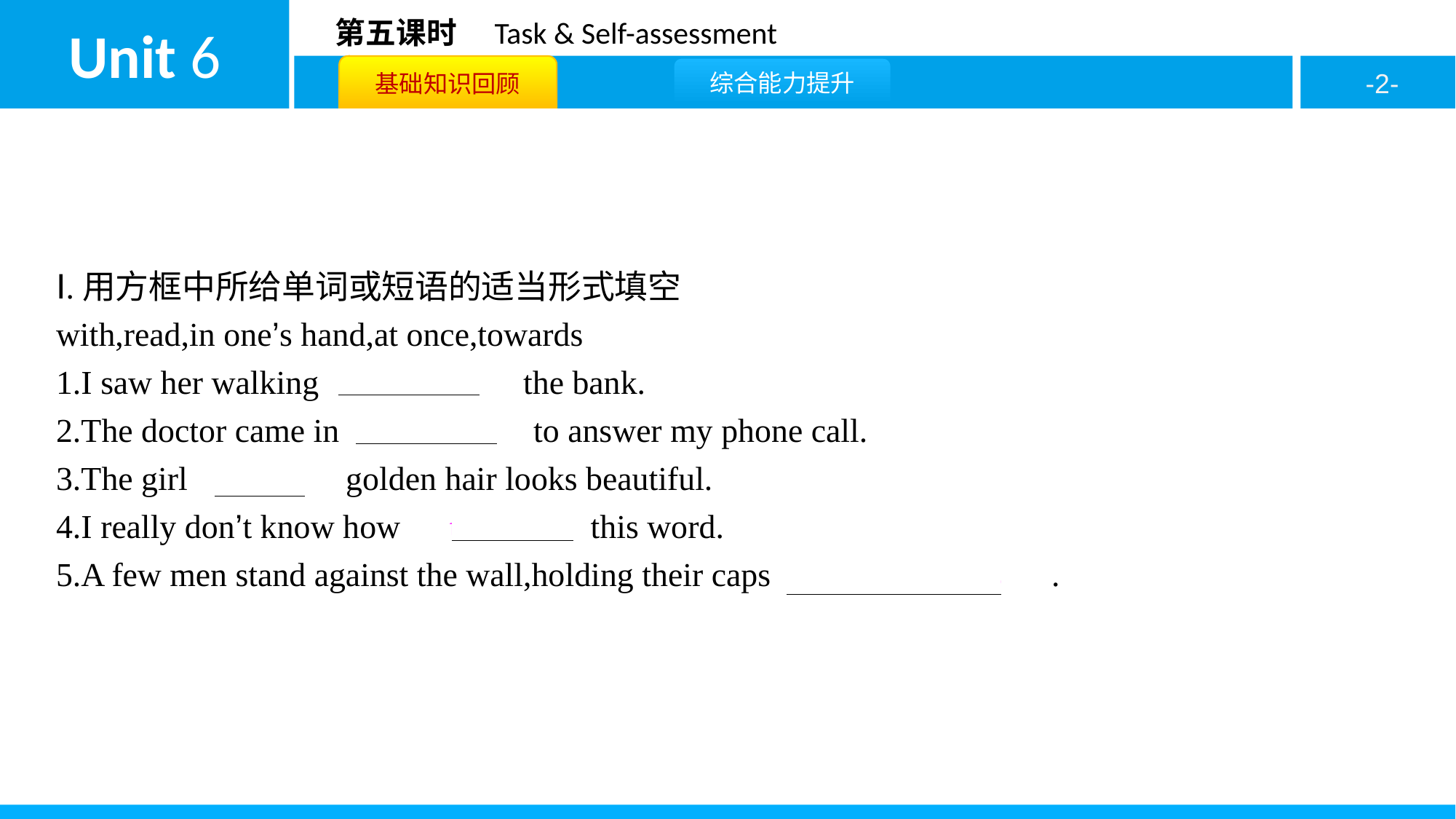

Ⅰ.用方框中所给单词或短语的适当形式填空
with,read,in one’s hand,at once,towards
1.I saw her walking　towards　the bank.
2.The doctor came in　at once　to answer my phone call.
3.The girl　with　golden hair looks beautiful.
4.I really don’t know how　to read　this word.
5.A few men stand against the wall,holding their caps　in their hands　.